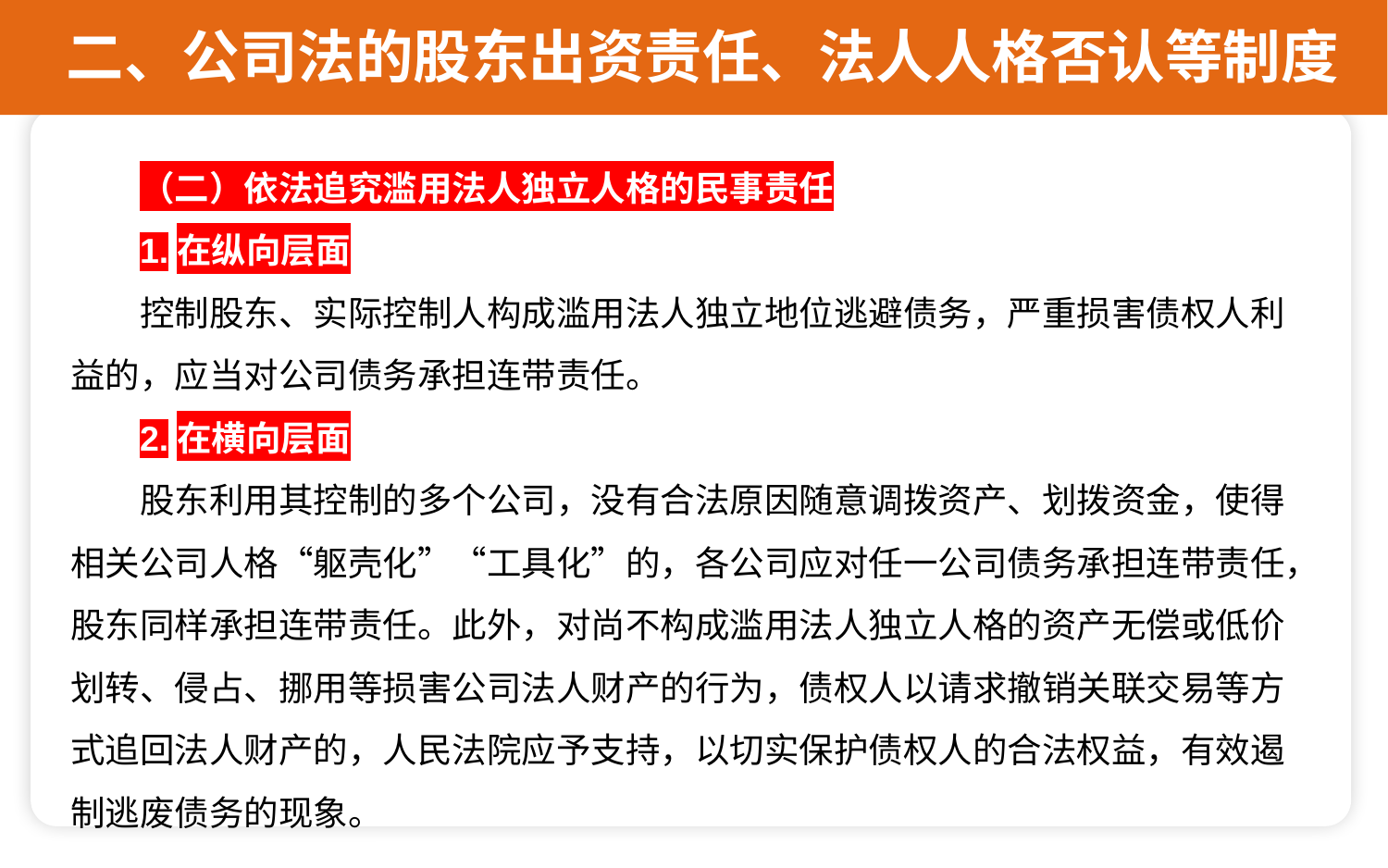

二、公司法的股东出资责任、法人人格否认等制度

（二）依法追究滥用法人独立人格的民事责任
1.在纵向层面
控制股东、实际控制人构成滥用法人独立地位逃避债务，严重损害债权人利益的，应当对公司债务承担连带责任。
2.在横向层面
股东利用其控制的多个公司，没有合法原因随意调拨资产、划拨资金，使得相关公司人格“躯壳化”“工具化”的，各公司应对任一公司债务承担连带责任，股东同样承担连带责任。此外，对尚不构成滥用法人独立人格的资产无偿或低价划转、侵占、挪用等损害公司法人财产的行为，债权人以请求撤销关联交易等方式追回法人财产的，人民法院应予支持，以切实保护债权人的合法权益，有效遏制逃废债务的现象。